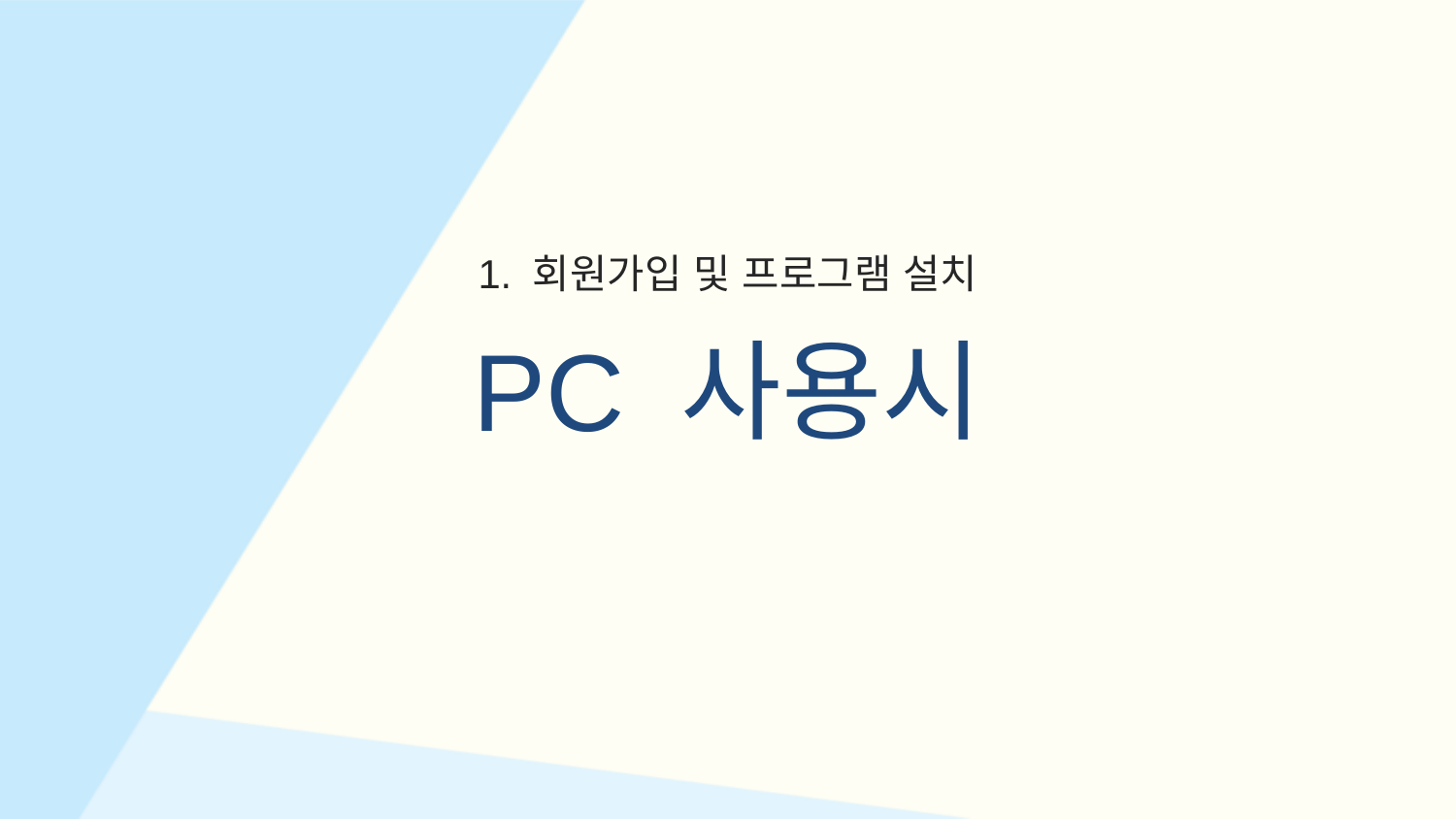

1. 회원가입 및 프로그램 설치
PC 사용시